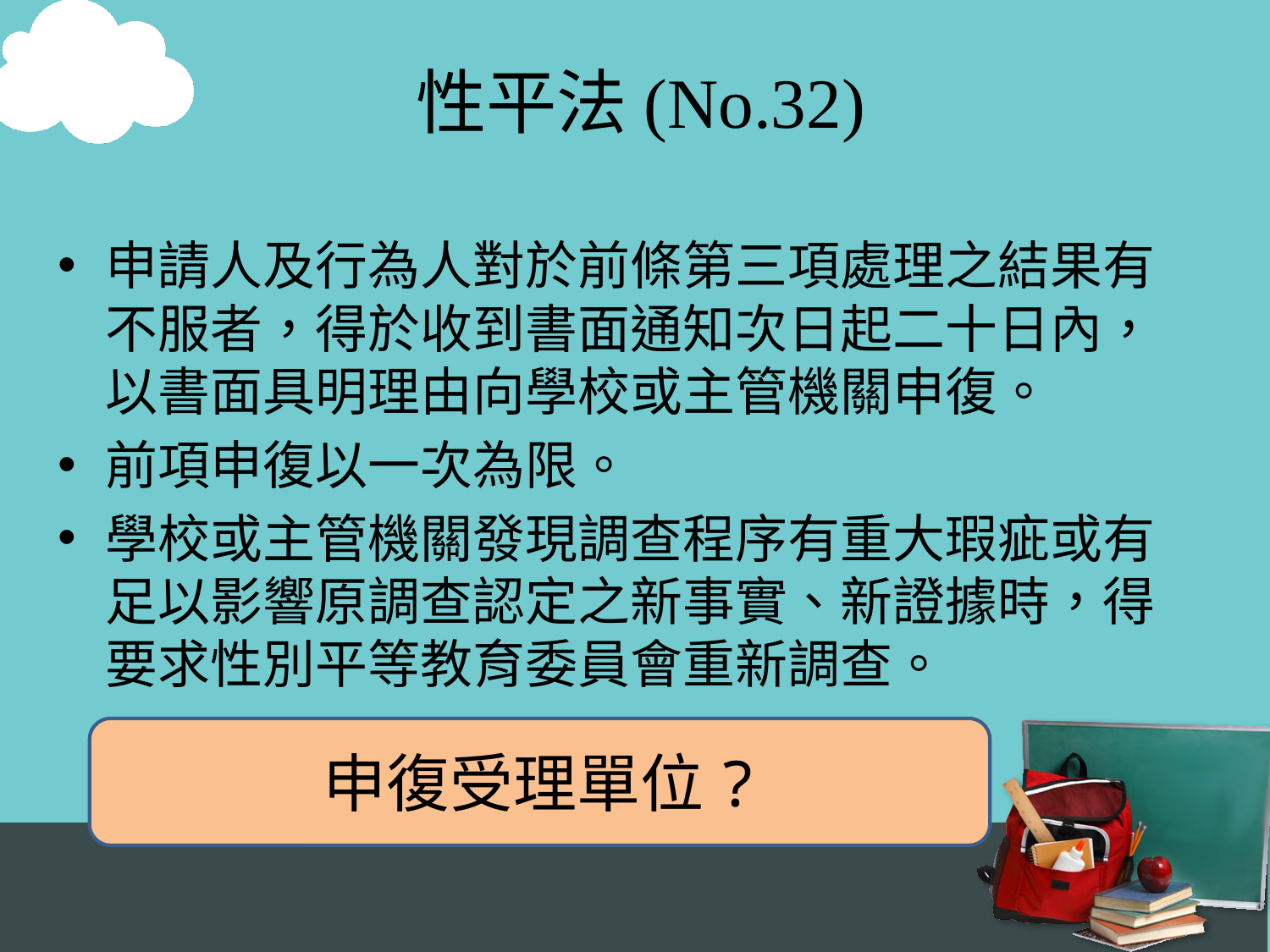

# 性平法(No.32)
申請人及行為人對於前條第三項處理之結果有不服者，得於收到書面通知次日起二十日內，以書面具明理由向學校或主管機關申復。
前項申復以一次為限。
學校或主管機關發現調查程序有重大瑕疵或有足以影響原調查認定之新事實、新證據時，得要求性別平等教育委員會重新調查。
申復受理單位?